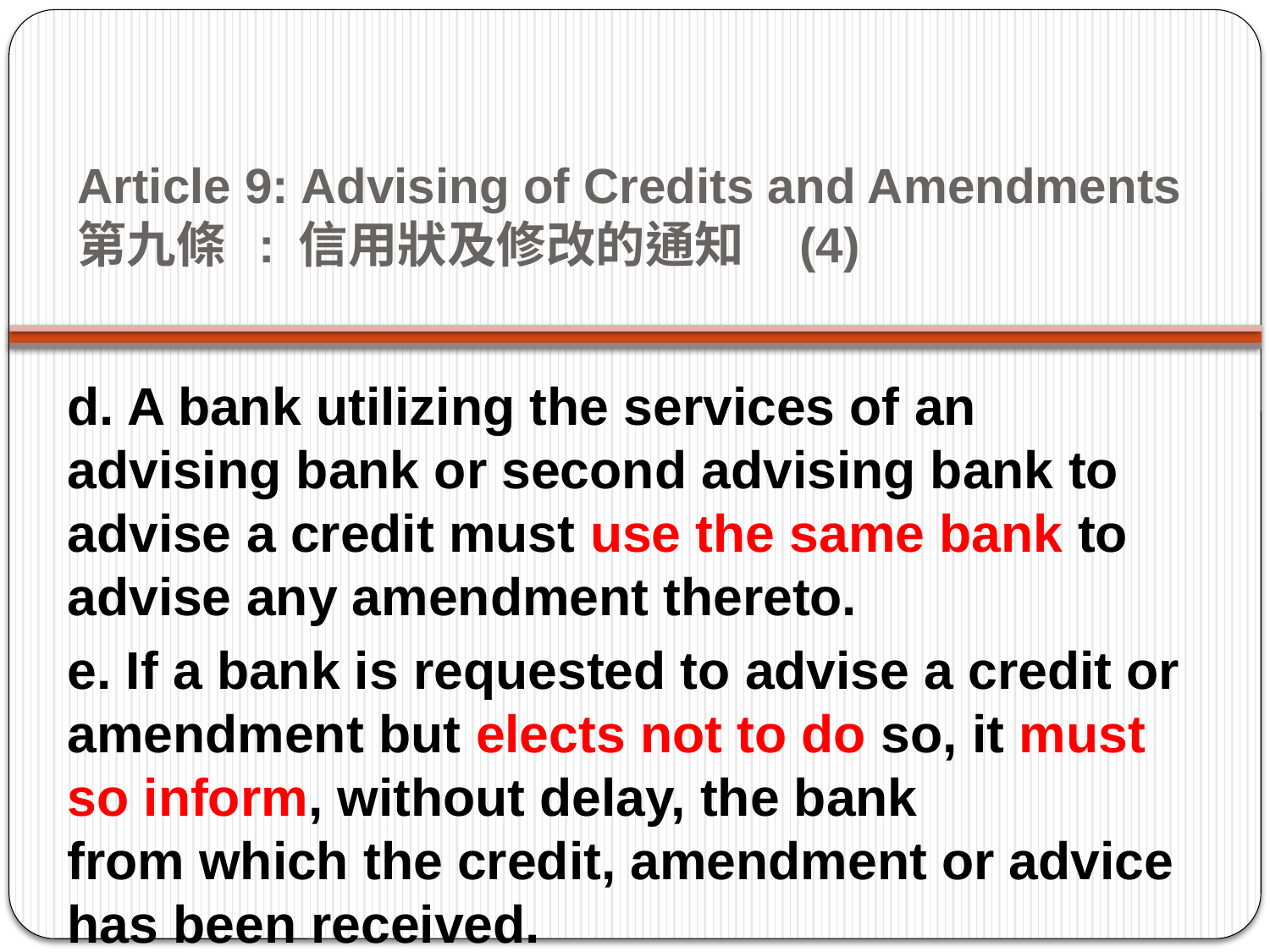

# Article 9: Advising of Credits and Amendments   第九條  : 信用狀及修改的通知    (4)
d. A bank utilizing the services of an advising bank or second advising bank to advise a credit must use the same bank to advise any amendment thereto.
e. If a bank is requested to advise a credit or amendment but elects not to do so, it must so inform, without delay, the bank from which the credit, amendment or advice has been received.